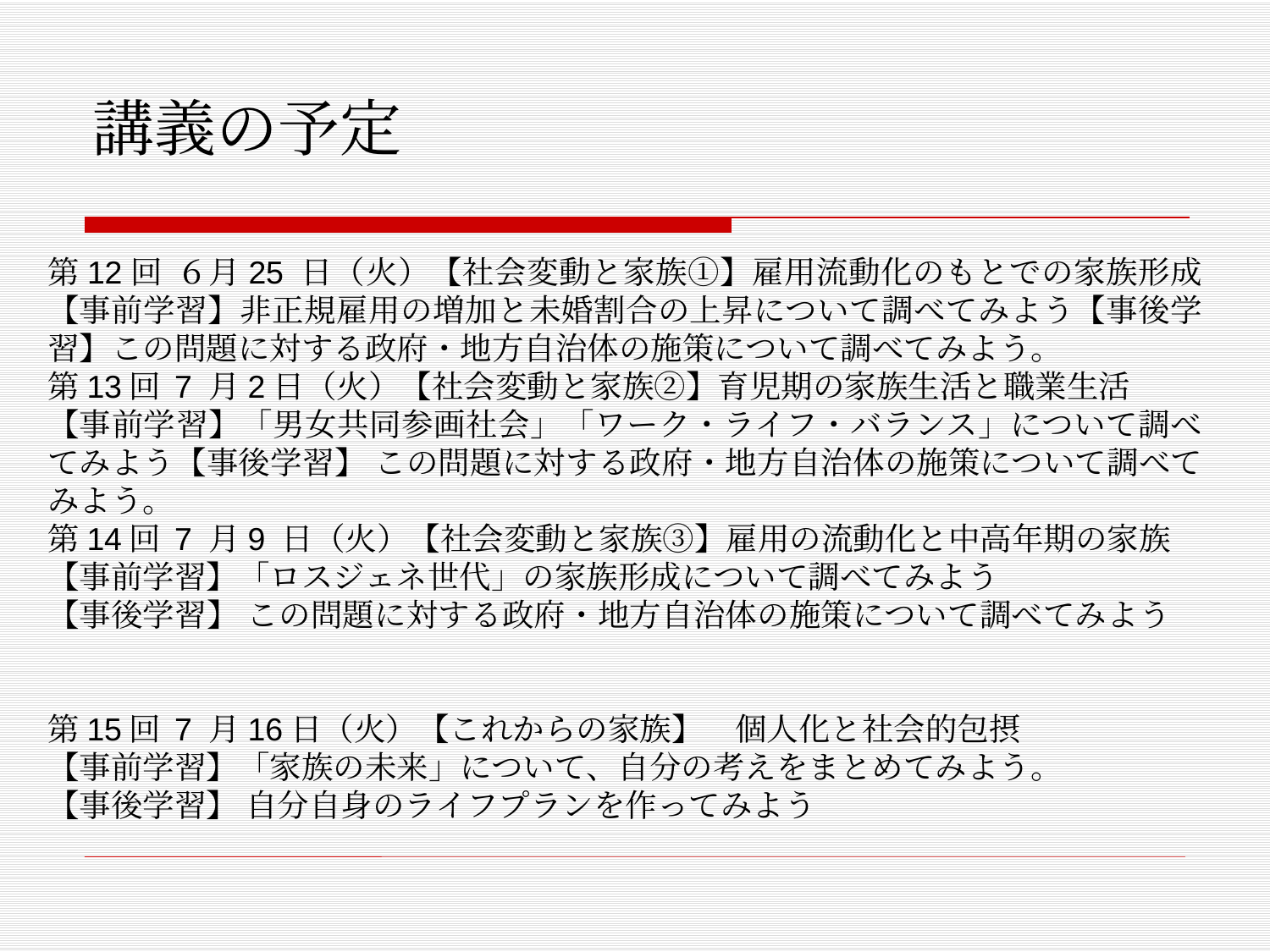

# 講義の予定
第12回	６月25 日（火）【社会変動と家族①】雇用流動化のもとでの家族形成【事前学習】非正規雇用の増加と未婚割合の上昇について調べてみよう【事後学習】この問題に対する政府・地方自治体の施策について調べてみよう。
第13回	7 月2日（火）【社会変動と家族②】育児期の家族生活と職業生活
【事前学習】「男女共同参画社会」「ワーク・ライフ・バランス」について調べてみよう【事後学習】 この問題に対する政府・地方自治体の施策について調べてみよう。
第14回	7 月9 日（火）【社会変動と家族③】雇用の流動化と中高年期の家族
【事前学習】「ロスジェネ世代」の家族形成について調べてみよう
【事後学習】 この問題に対する政府・地方自治体の施策について調べてみよう
第15回	7 月16日（火）【これからの家族】　個人化と社会的包摂
【事前学習】「家族の未来」について、自分の考えをまとめてみよう。
【事後学習】 自分自身のライフプランを作ってみよう